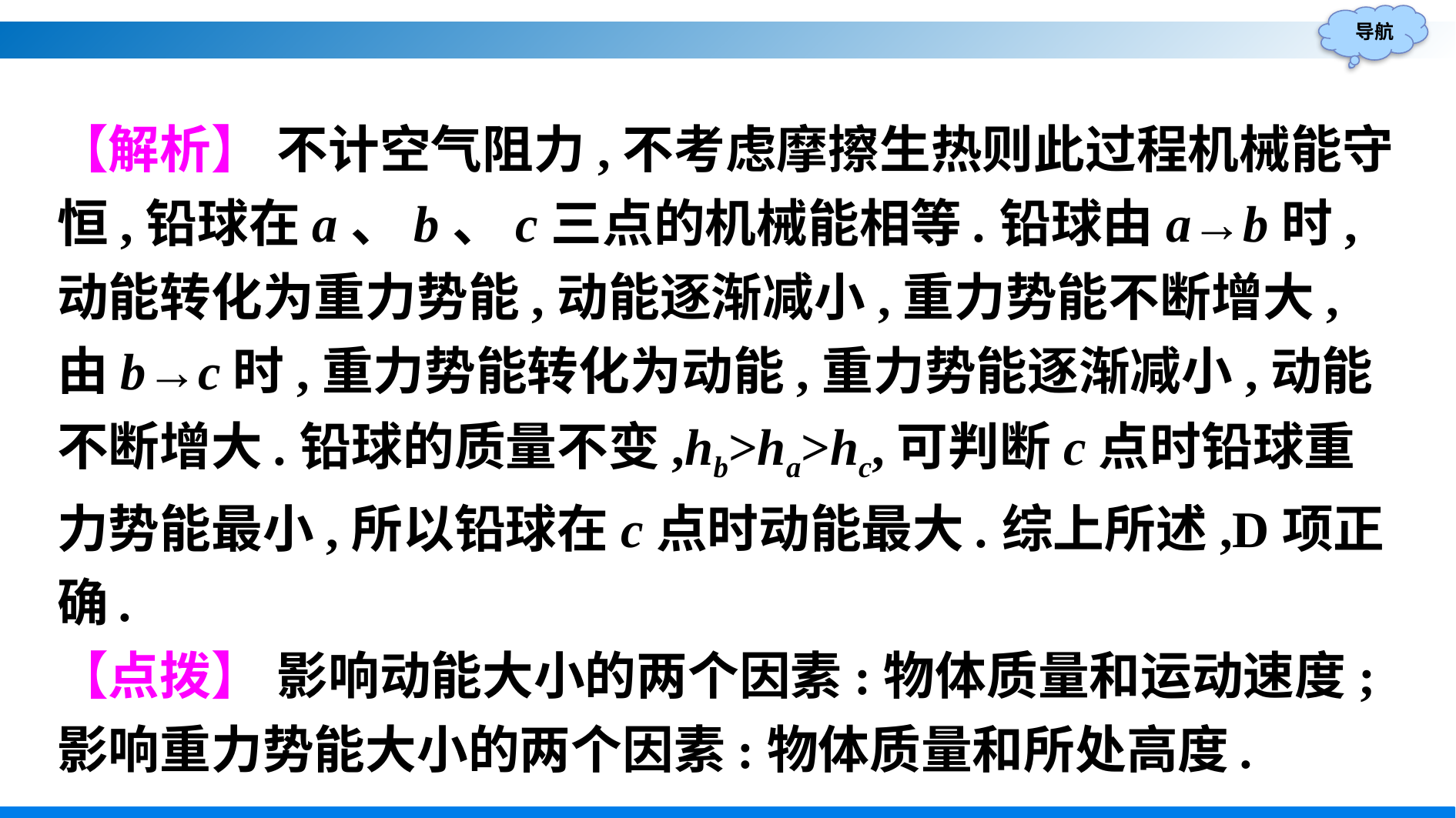

【解析】 不计空气阻力,不考虑摩擦生热则此过程机械能守恒,铅球在a、b、c三点的机械能相等.铅球由a→b时,动能转化为重力势能,动能逐渐减小,重力势能不断增大,由b→c时,重力势能转化为动能,重力势能逐渐减小,动能不断增大.铅球的质量不变,hb>ha>hc,可判断c点时铅球重力势能最小,所以铅球在c点时动能最大.综上所述,D项正确.
【点拨】 影响动能大小的两个因素:物体质量和运动速度;影响重力势能大小的两个因素:物体质量和所处高度.